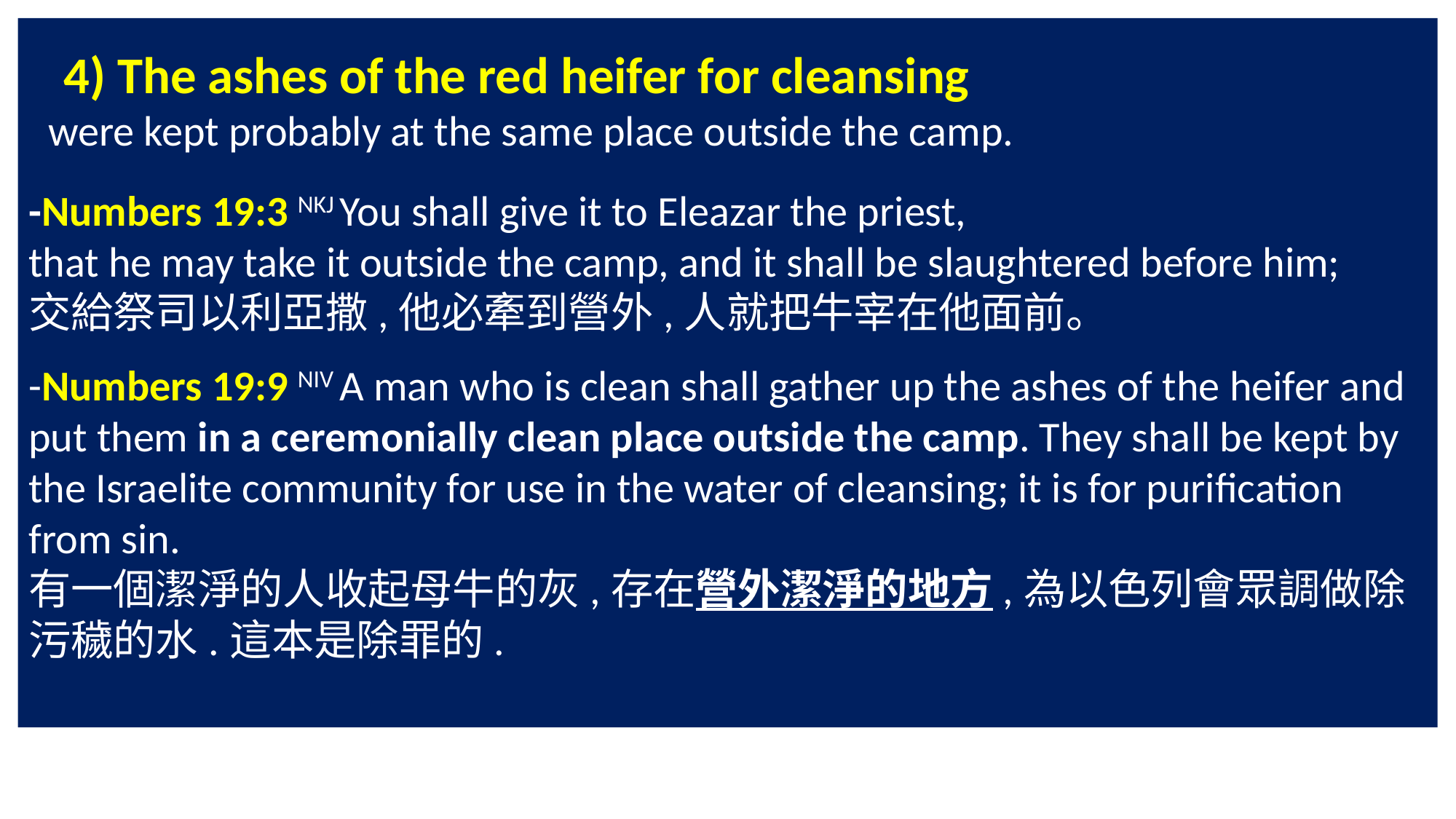

4) The ashes of the red heifer for cleansing
  were kept probably at the same place outside the camp.

-Numbers 19:3 NKJ You shall give it to Eleazar the priest,
that he may take it outside the camp, and it shall be slaughtered before him;
交給祭司以利亞撒,他必牽到營外,人就把牛宰在他面前。

-Numbers 19:9 NIV A man who is clean shall gather up the ashes of the heifer and put them in a ceremonially clean place outside the camp. They shall be kept by the Israelite community for use in the water of cleansing; it is for purification from sin.
有一個潔淨的人收起母牛的灰,存在營外潔淨的地方,為以色列會眾調做除污穢的水.這本是除罪的.